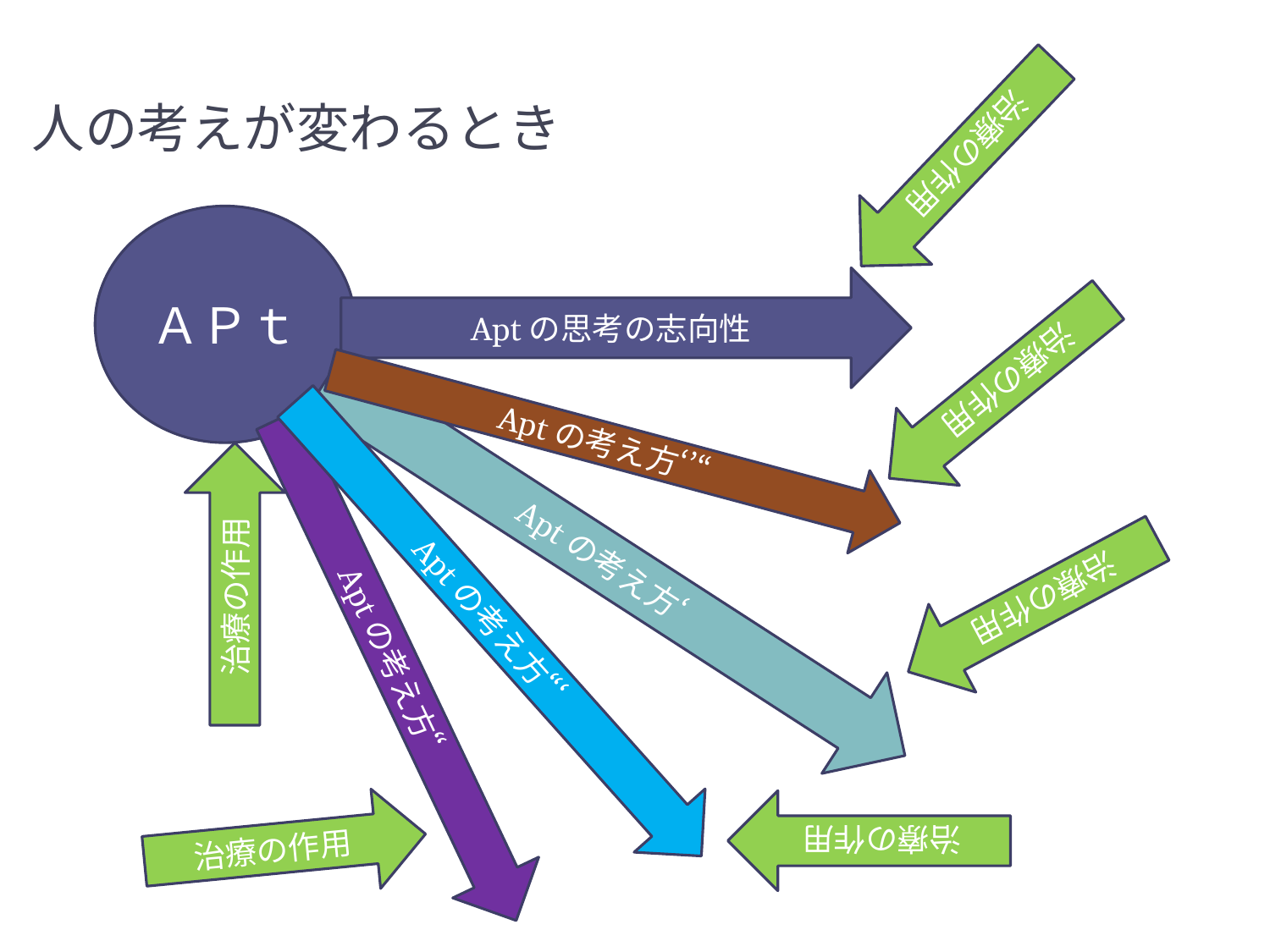

# 人の考えが変わるとき
治療の作用
ＡＰｔ
Aptの思考の志向性
治療の作用
Aptの考え方‘’“
Aptの考え方‘
治療の作用
治療の作用
Aptの考え方“‘
Aptの考え方“
治療の作用
治療の作用